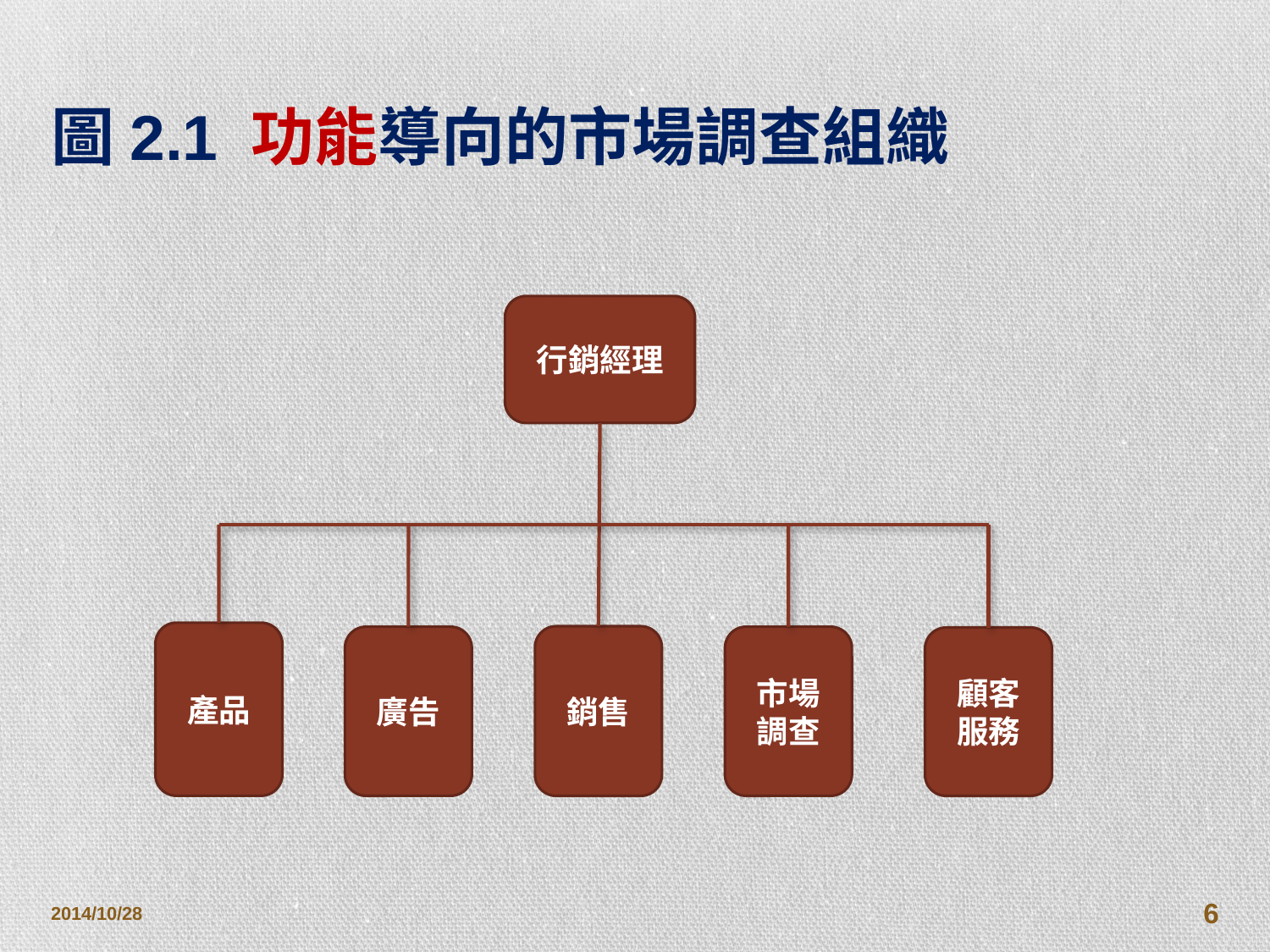

# 圖2.1 功能導向的市場調查組織
行銷經理
產品
銷售
廣告
市場調查
顧客服務
2014/10/28
6